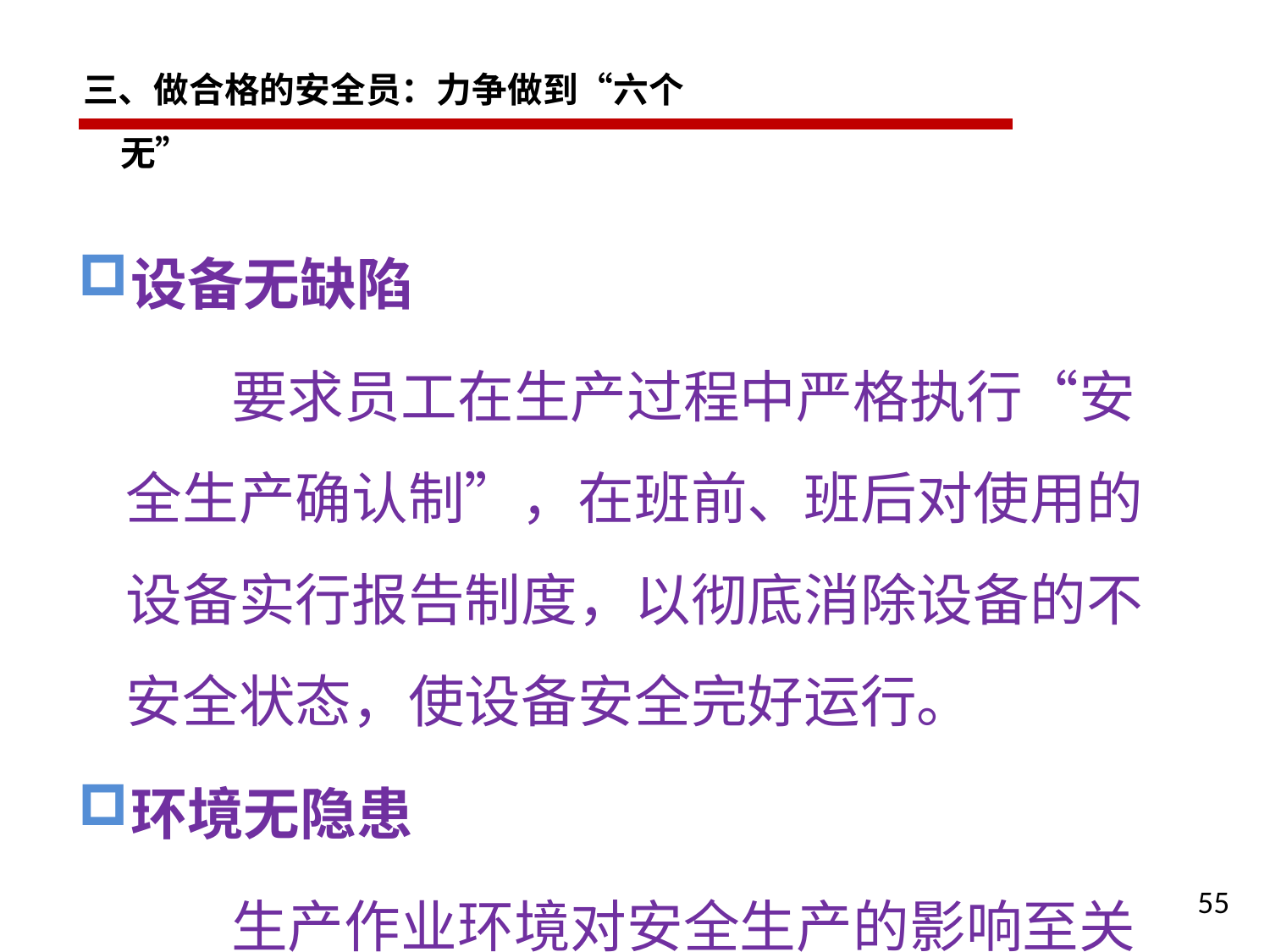

三、做合格的安全员：力争做到“六个无”
设备无缺陷
           要求员工在生产过程中严格执行“安全生产确认制”，在班前、班后对使用的设备实行报告制度，以彻底消除设备的不安全状态，使设备安全完好运行。
环境无隐患
           生产作业环境对安全生产的影响至关重要。要加强对生产过程中噪声的控制；实施全方位的照明；完善工作现场的定置管理；设置必要的安全通道和安全出口等，真正做到作业环境无隐患。